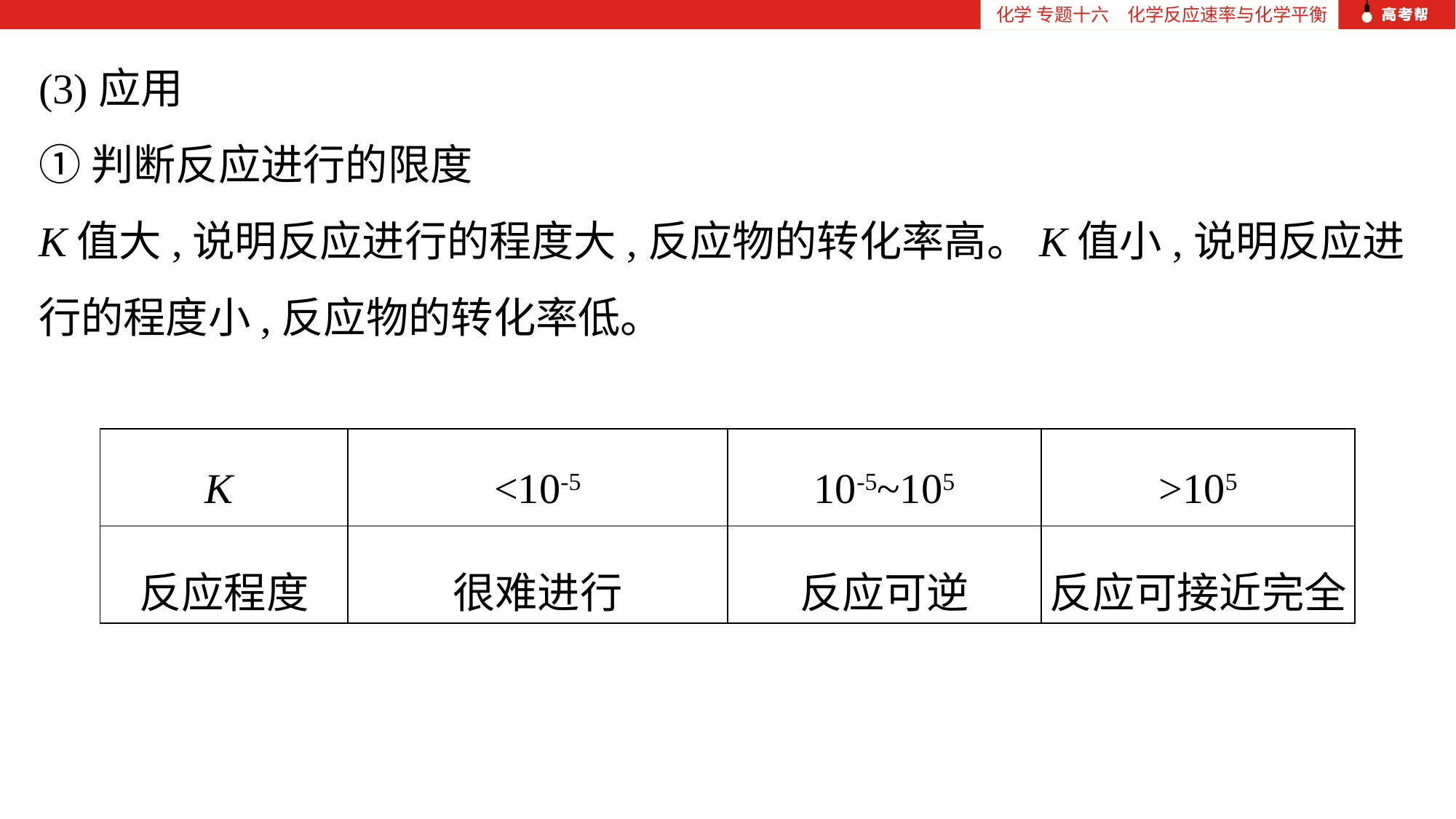

化学 专题十六　化学反应速率与化学平衡
(3)应用
①判断反应进行的限度
K值大,说明反应进行的程度大,反应物的转化率高。K值小,说明反应进行的程度小,反应物的转化率低。
| K | <10-5 | 10-5~105 | >105 |
| --- | --- | --- | --- |
| 反应程度 | 很难进行 | 反应可逆 | 反应可接近完全 |